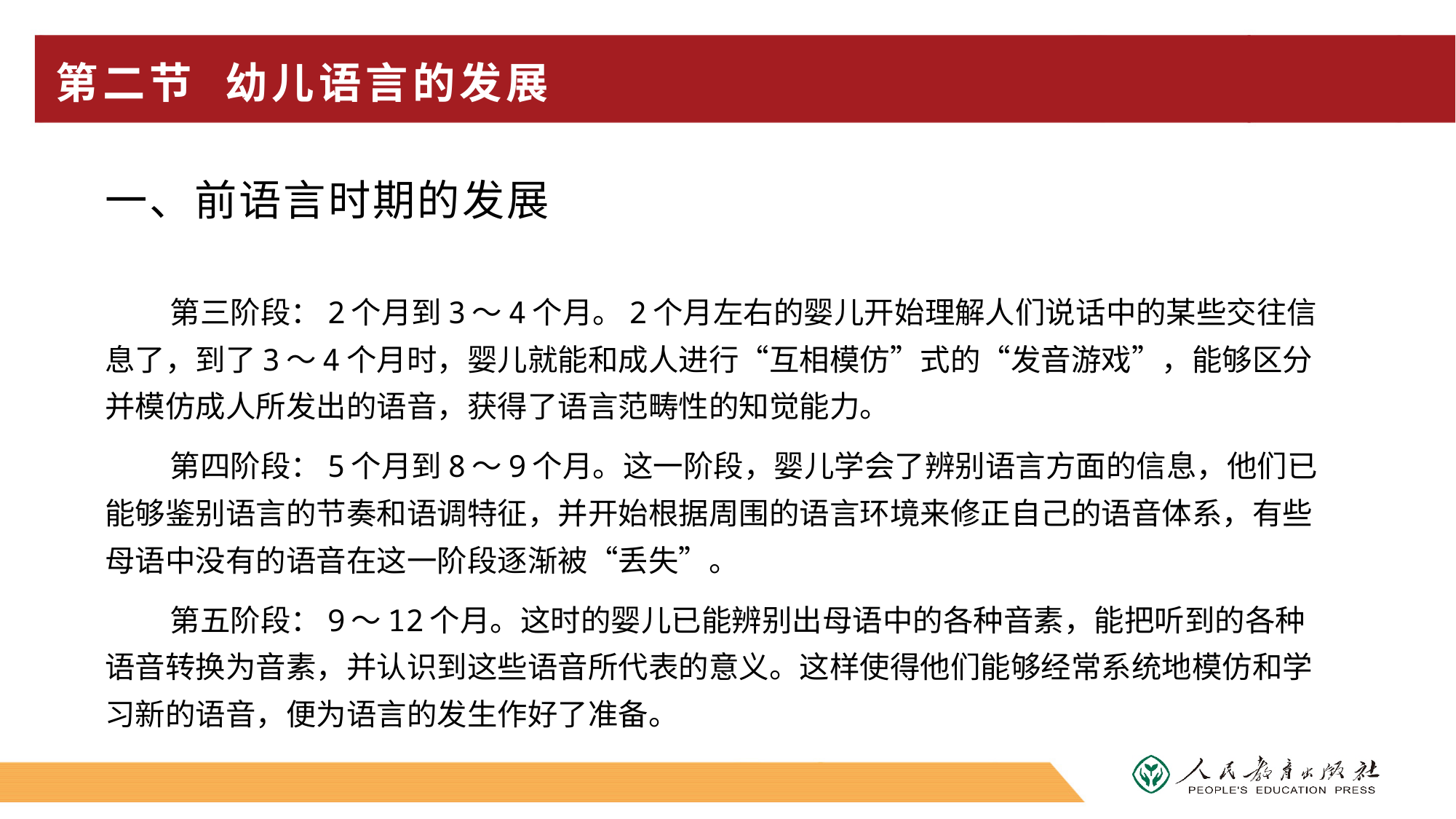

# 第二节  幼儿语言的发展
一、前语言时期的发展
第三阶段：2个月到3～4个月。2个月左右的婴儿开始理解人们说话中的某些交往信息了，到了3～4个月时，婴儿就能和成人进行“互相模仿”式的“发音游戏”，能够区分并模仿成人所发出的语音，获得了语言范畴性的知觉能力。
第四阶段：5个月到8～9个月。这一阶段，婴儿学会了辨别语言方面的信息，他们已能够鉴别语言的节奏和语调特征，并开始根据周围的语言环境来修正自己的语音体系，有些母语中没有的语音在这一阶段逐渐被“丢失”。
第五阶段：9～12个月。这时的婴儿已能辨别出母语中的各种音素，能把听到的各种语音转换为音素，并认识到这些语音所代表的意义。这样使得他们能够经常系统地模仿和学习新的语音，便为语言的发生作好了准备。